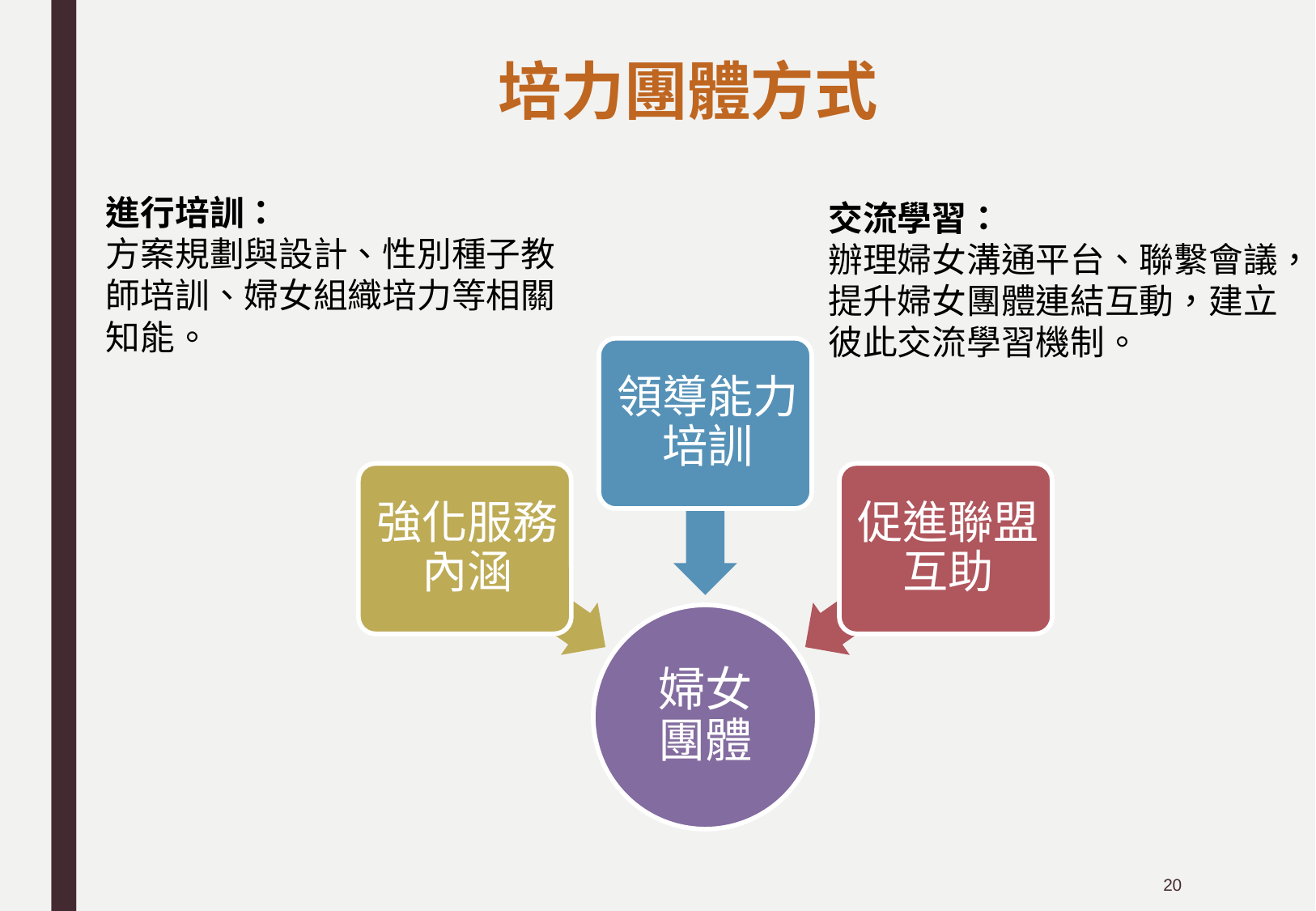

培力團體方式
進行培訓：
方案規劃與設計、性別種子教師培訓、婦女組織培力等相關知能。
交流學習：
辦理婦女溝通平台、聯繫會議，提升婦女團體連結互動，建立彼此交流學習機制。
婦女
團體
強化服務內涵
領導能力培訓
促進聯盟互助
20